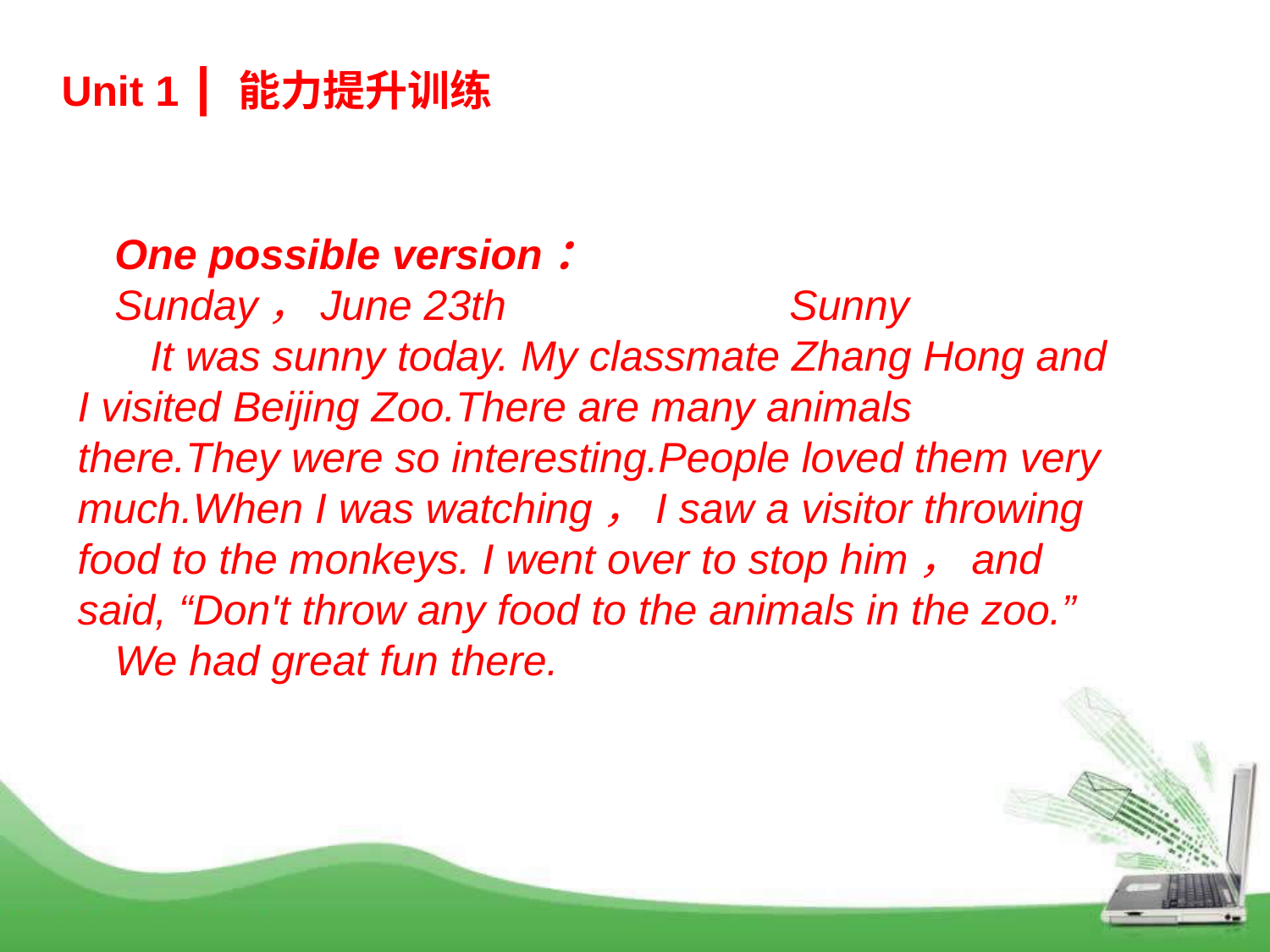

Unit 1 ┃ 能力提升训练
One possible version：
Sunday，June 23th                        Sunny
   It was sunny today. My classmate Zhang Hong and I visited Beijing Zoo.There are many animals there.They were so interesting.People loved them very much.When I was watching，I saw a visitor throwing food to the monkeys. I went over to stop him，and said, “Don't throw any food to the animals in the zoo.”
We had great fun there.